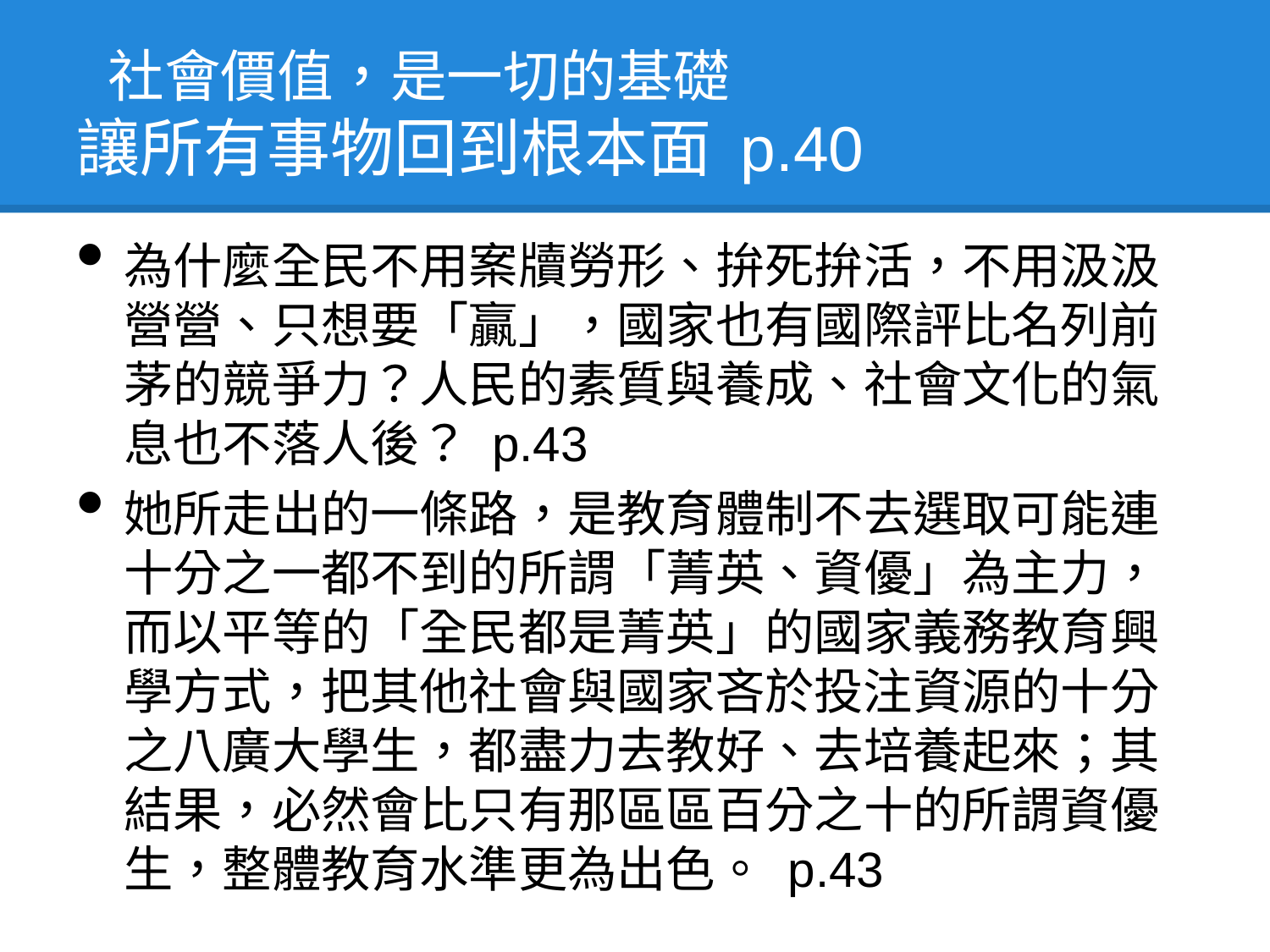

# 社會價值，是一切的基礎 讓所有事物回到根本面 p.40
為什麼全民不用案牘勞形、拚死拚活，不用汲汲營營、只想要「贏」，國家也有國際評比名列前茅的競爭力？人民的素質與養成、社會文化的氣息也不落人後？ p.43
她所走出的一條路，是教育體制不去選取可能連十分之一都不到的所謂「菁英、資優」為主力，而以平等的「全民都是菁英」的國家義務教育興學方式，把其他社會與國家吝於投注資源的十分之八廣大學生，都盡力去教好、去培養起來；其結果，必然會比只有那區區百分之十的所謂資優生，整體教育水準更為出色。 p.43